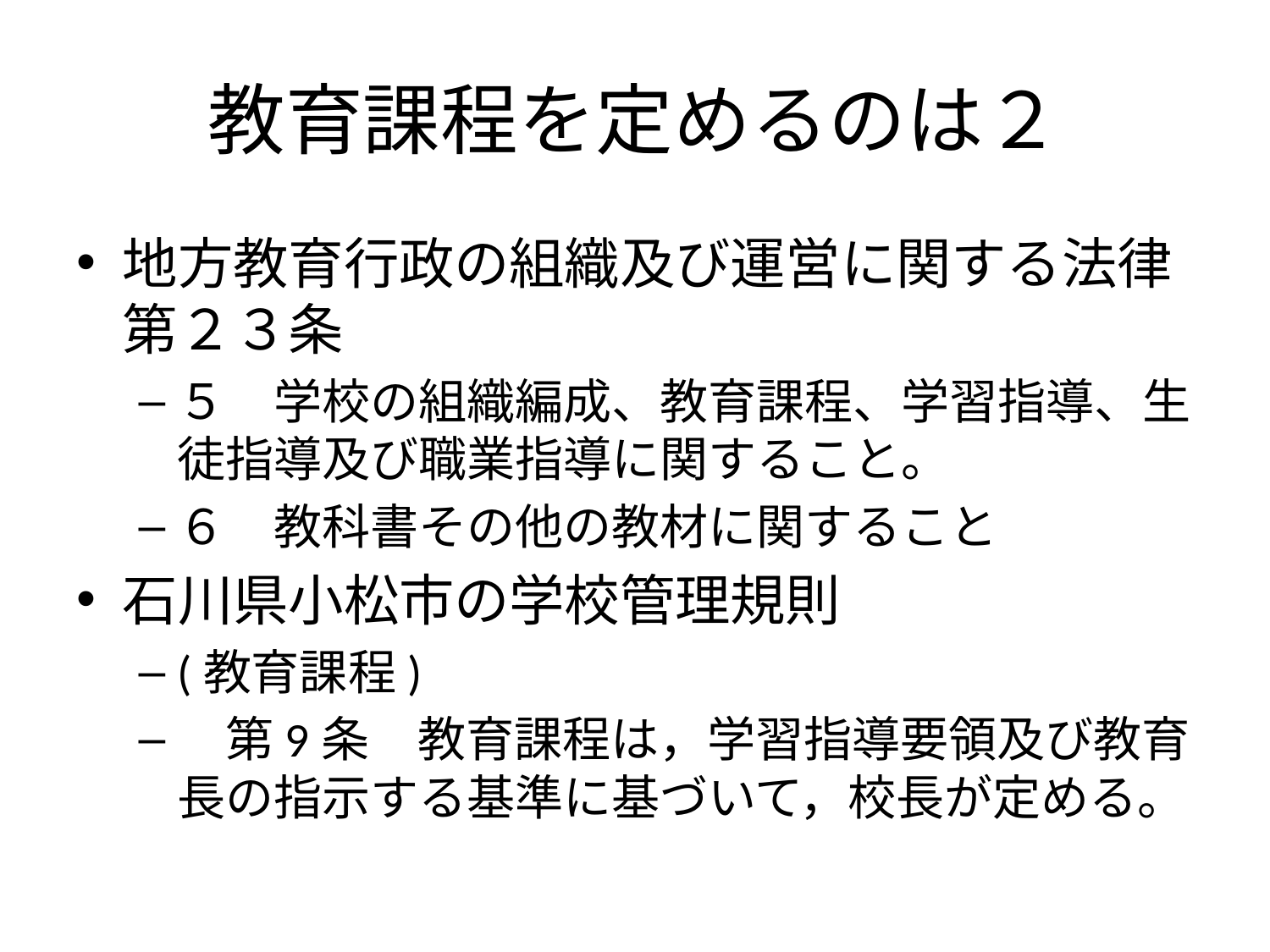

# 教育課程を定めるのは２
地方教育行政の組織及び運営に関する法律第２３条
５　学校の組織編成、教育課程、学習指導、生徒指導及び職業指導に関すること。
６　教科書その他の教材に関すること
石川県小松市の学校管理規則
(教育課程)
　第9条　教育課程は，学習指導要領及び教育長の指示する基準に基づいて，校長が定める。